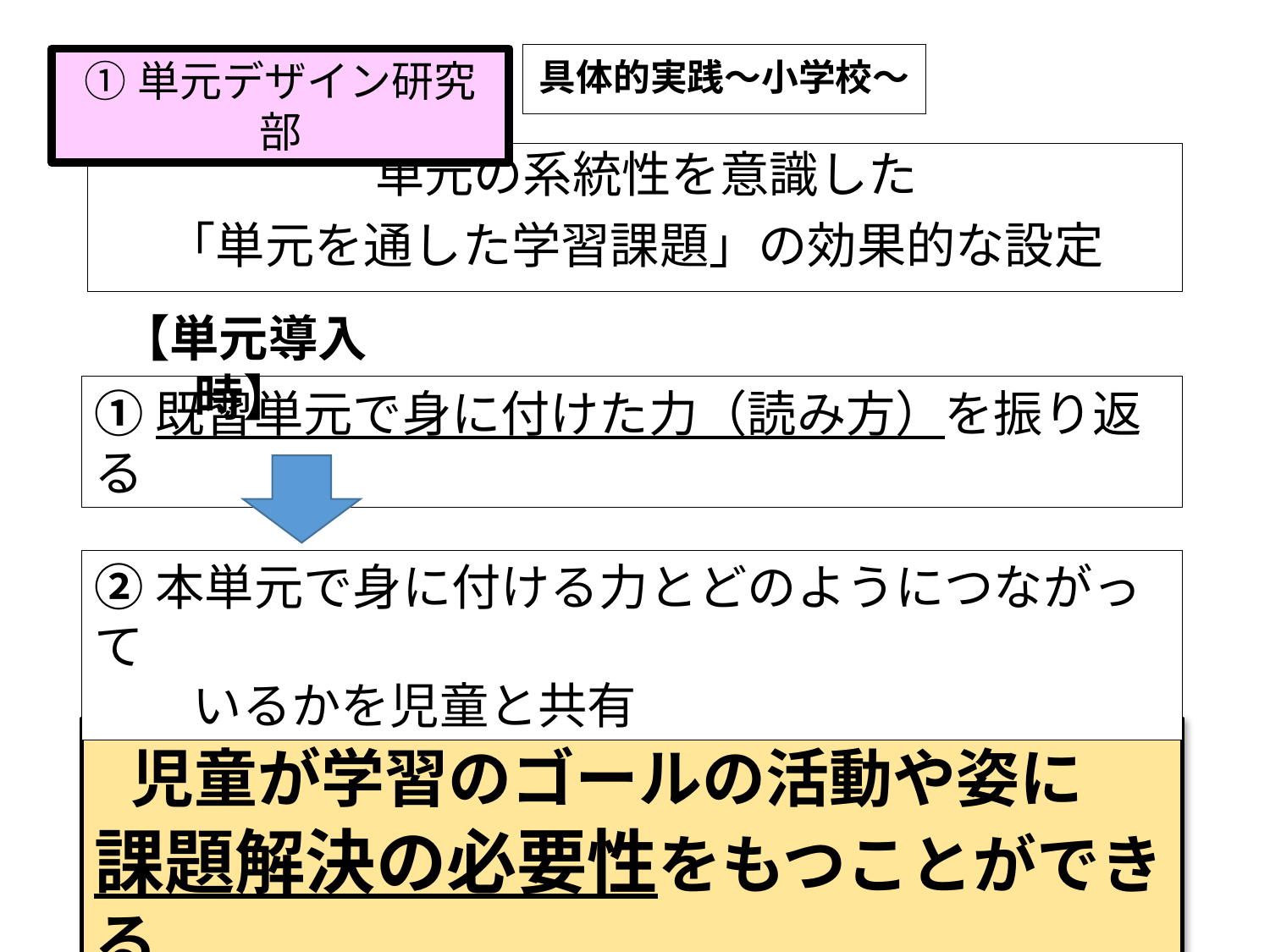

# 具体的実践～小学校～
①単元デザイン研究部
 単元の系統性を意識した
「単元を通した学習課題」の効果的な設定
【単元導入時】
①既習単元で身に付けた力（読み方）を振り返る

②本単元で身に付ける力とどのようにつながって
　　いるかを児童と共有
 児童が学習のゴールの活動や姿に
課題解決の必要性をもつことができる
7